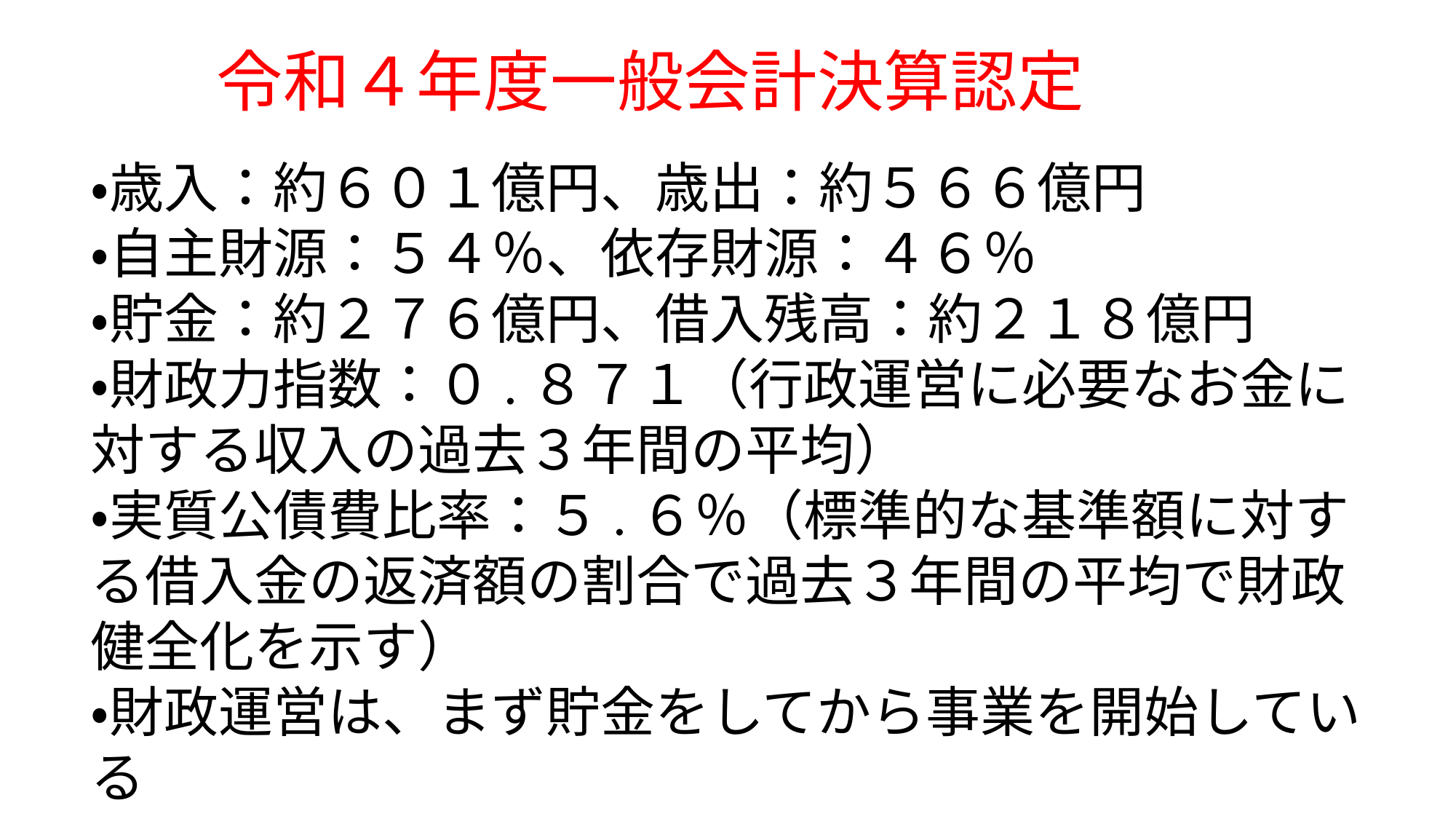

令和４年度一般会計決算認定
・歳入：約６０１億円、歳出：約５６６億円
・自主財源：５４％、依存財源：４６％
・貯金：約２７６億円、借入残高：約２１８億円
・財政力指数：０.８７１（行政運営に必要なお金に対する収入の過去３年間の平均）
・実質公債費比率：５.６％（標準的な基準額に対する借入金の返済額の割合で過去３年間の平均で財政健全化を示す）
・財政運営は、まず貯金をしてから事業を開始している